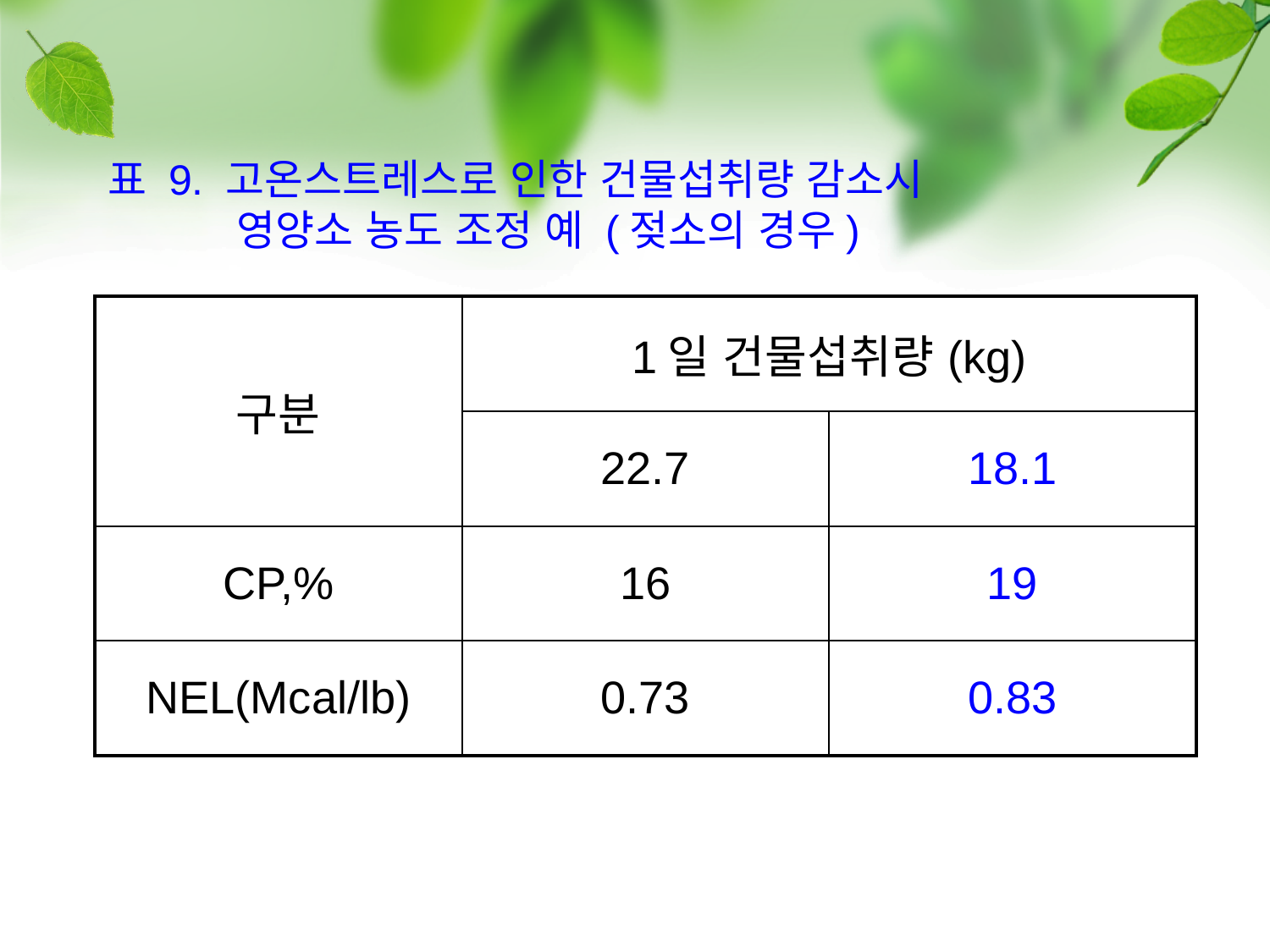

표 9. 고온스트레스로 인한 건물섭취량 감소시
          영양소 농도 조정 예 (젖소의 경우)
| 구분 | 1일 건물섭취량(kg) |  |
| --- | --- | --- |
|  | 22.7 | 18.1 |
| CP,% | 16 | 19 |
| NEL(Mcal/lb) | 0.73 | 0.83 |